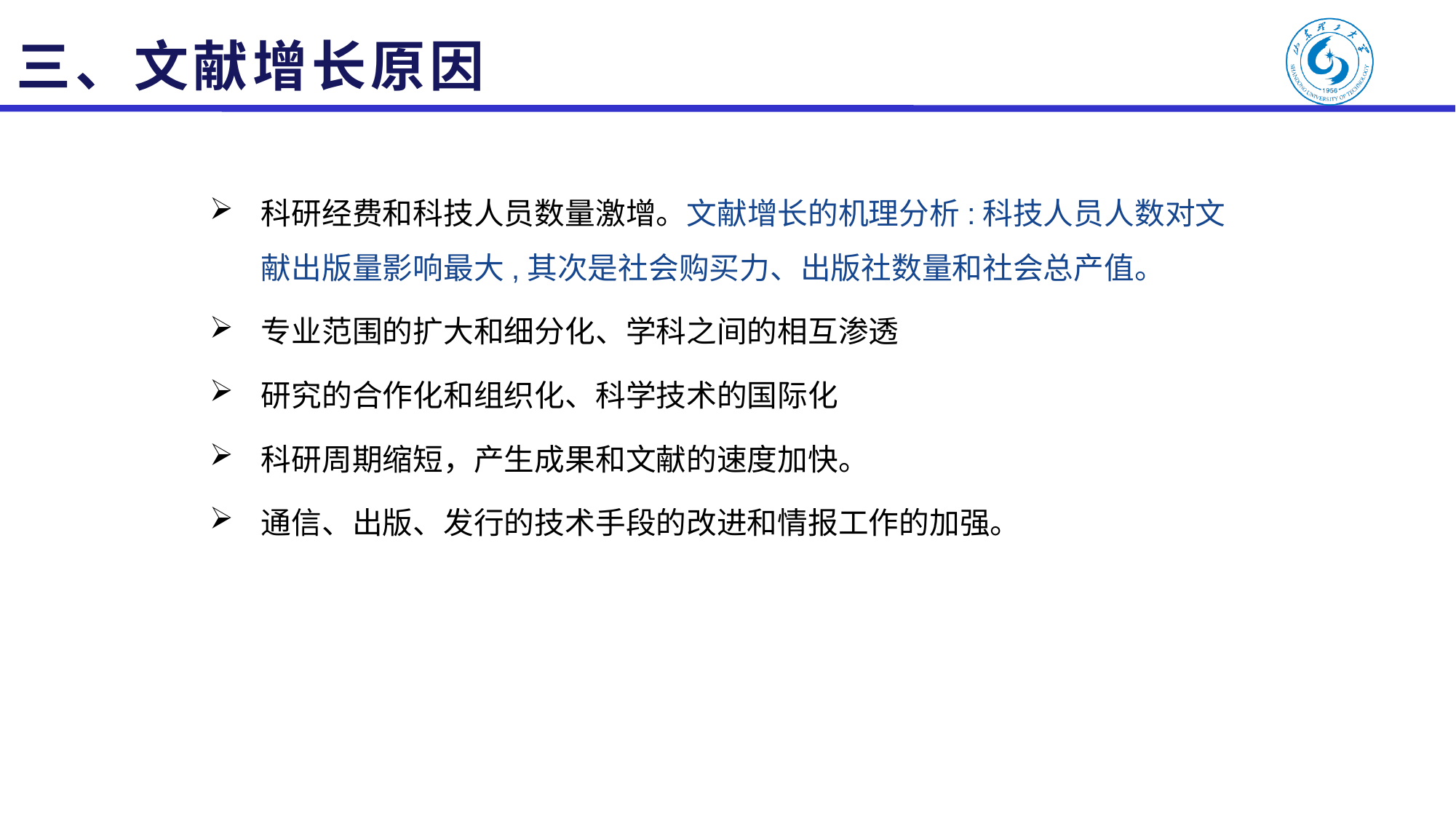

# 三、文献增长原因
科研经费和科技人员数量激增。文献增长的机理分析:科技人员人数对文献出版量影响最大,其次是社会购买力、出版社数量和社会总产值。
专业范围的扩大和细分化、学科之间的相互渗透
研究的合作化和组织化、科学技术的国际化
科研周期缩短，产生成果和文献的速度加快。
通信、出版、发行的技术手段的改进和情报工作的加强。